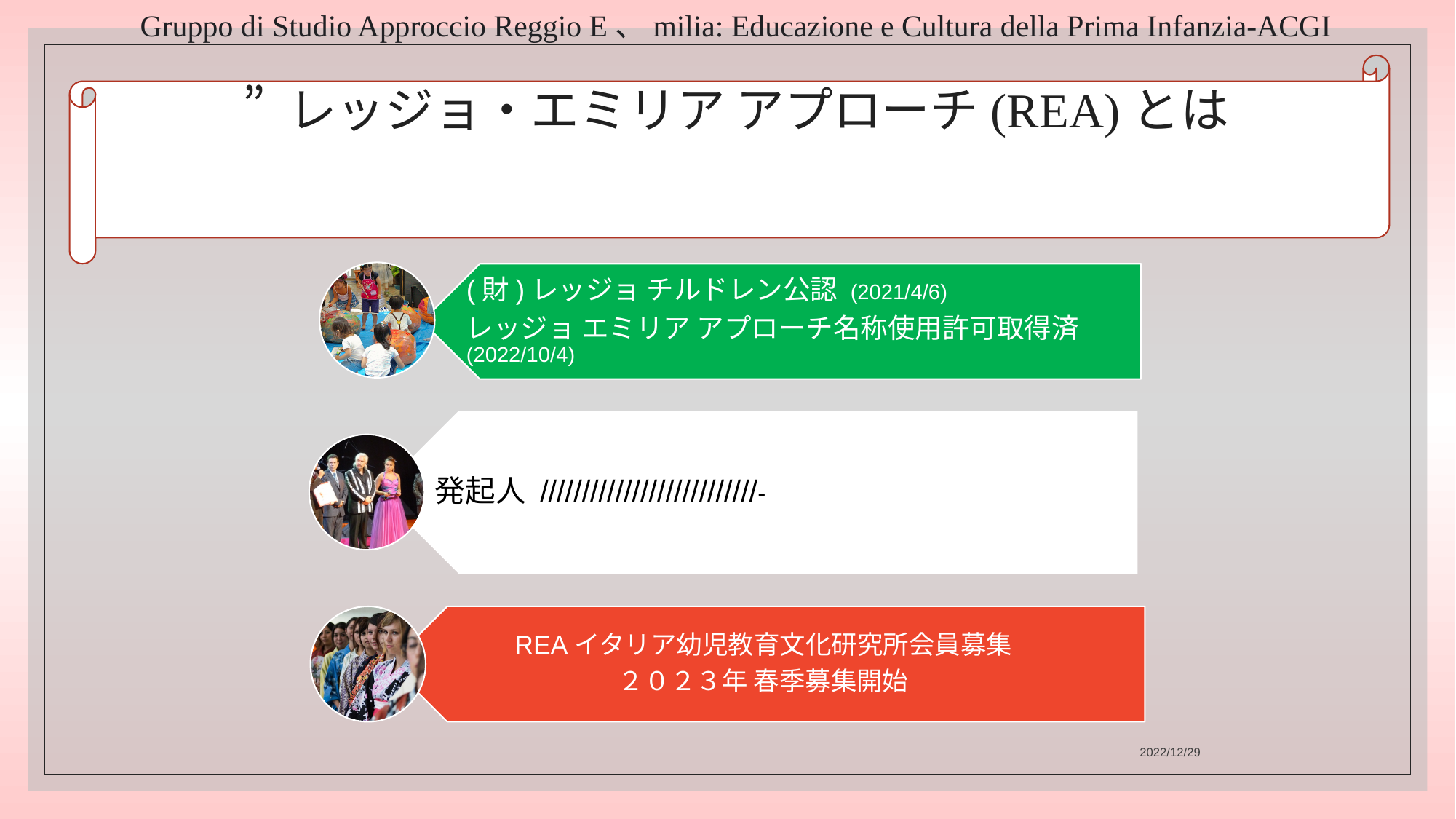

Gruppo di Studio Approccio Reggio E、milia: Educazione e Cultura della Prima Infanzia-ACGI

” レッジョ・エミリア アプローチ(REA)とは
世界で最も高く評価されている、幼児教育の一つ !!
# Gruppo di Studio Approccio Reggio Emilia: Educazione e Cultura della Prima Infanzia
(財)レッジョ チルドレン公認 (2021/4/6)
レッジョ エミリア アプローチ名称使用許可取得済(2022/10/4)
発起人 //////////////////////////-
REAイタリア幼児教育文化研究所会員募集
２０２３年 春季募集開始
2022/12/29